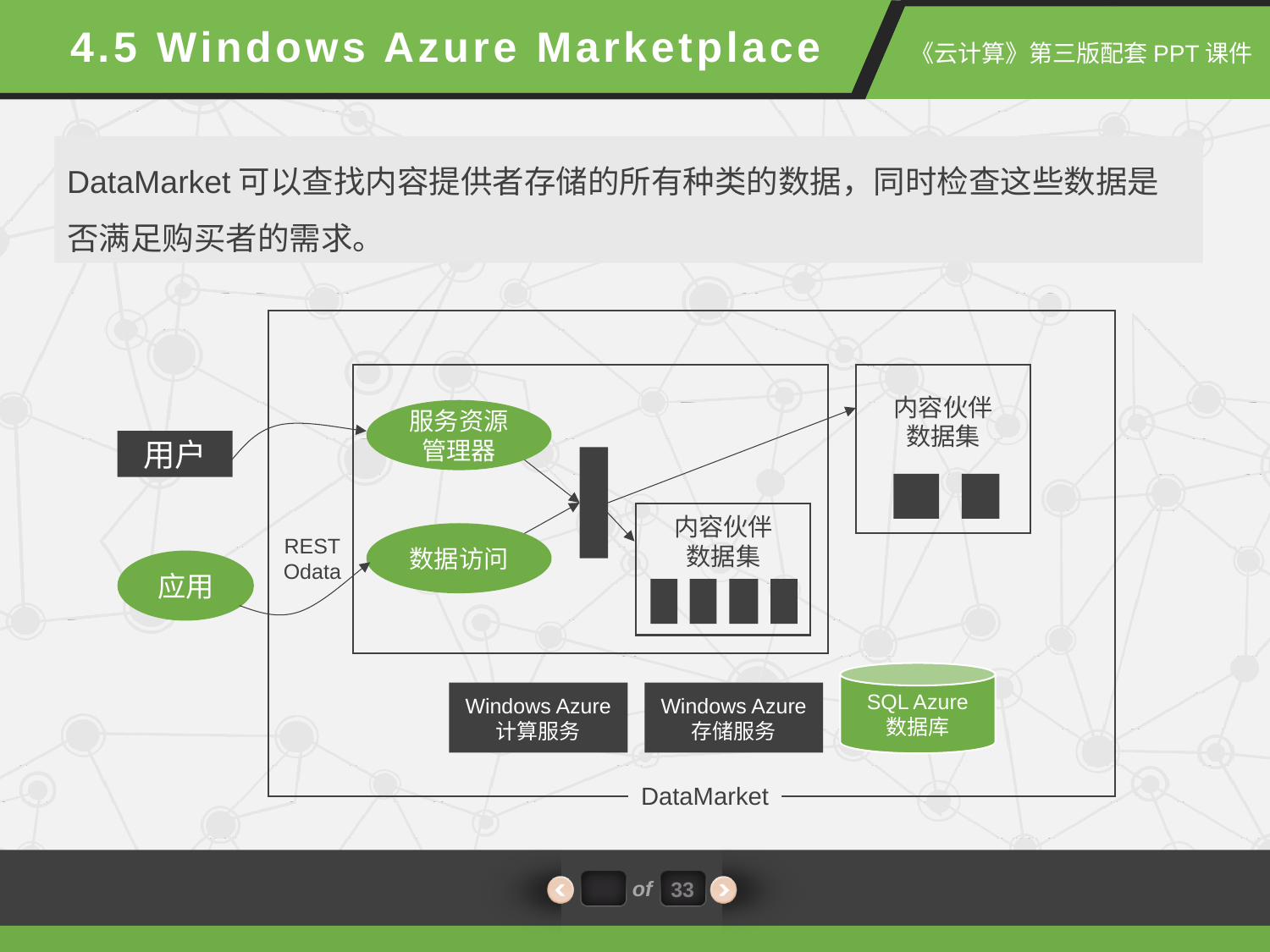

4.5 Windows Azure Marketplace
DataMarket可以查找内容提供者存储的所有种类的数据，同时检查这些数据是否满足购买者的需求。

内容伙伴
数据集
服务资源管理器

用户

内容伙伴
数据集
数据访问
REST
Odata
应用

SQL Azure
数据库
Windows Azure 计算服务
Windows Azure 存储服务
DataMarket
24